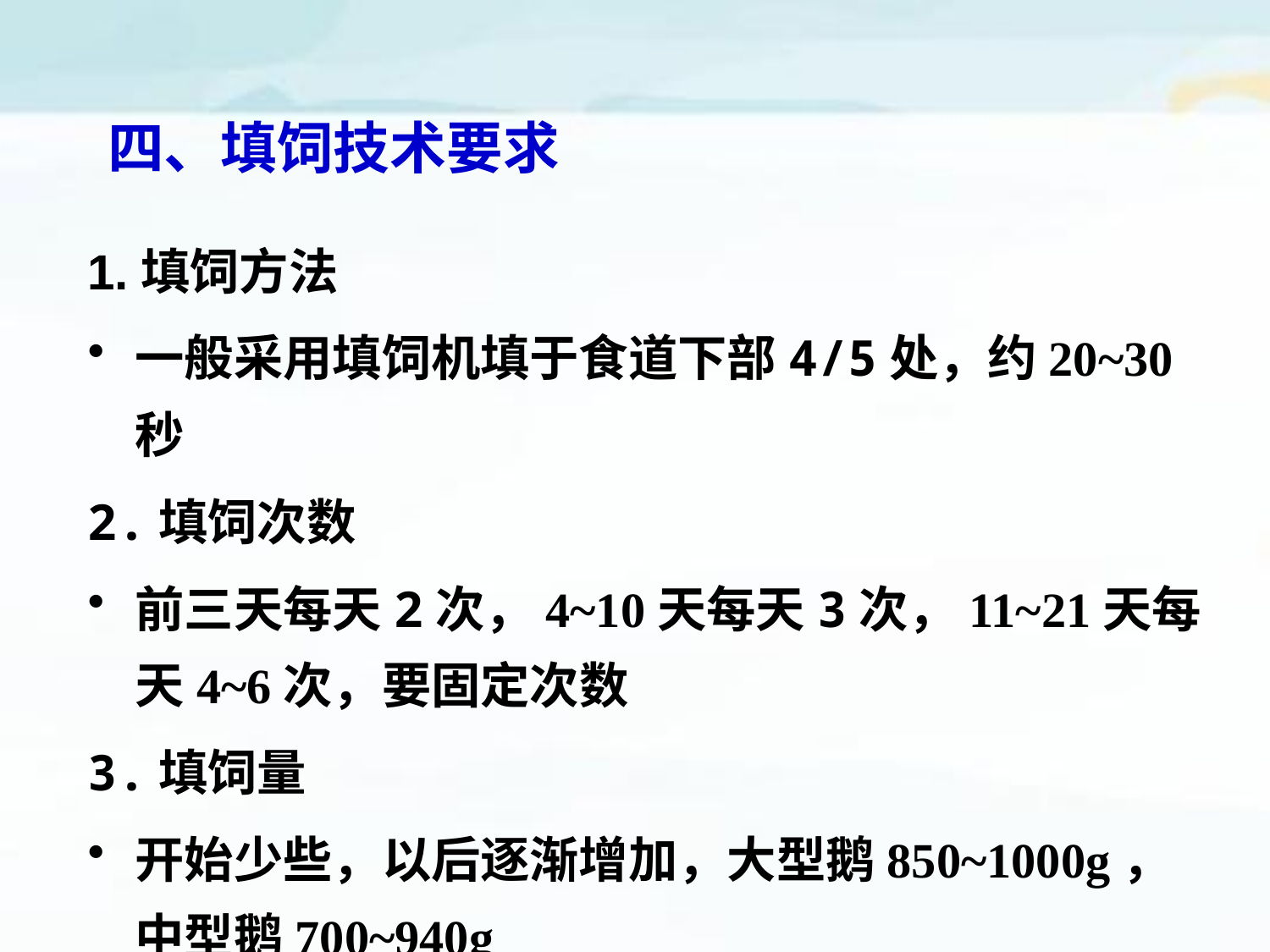

# 四、填饲技术要求
1.填饲方法
一般采用填饲机填于食道下部4/5处，约20~30秒
2.填饲次数
前三天每天2次，4~10天每天3次，11~21天每天4~6次，要固定次数
3.填饲量
开始少些，以后逐渐增加，大型鹅850~1000g，中型鹅700~940g